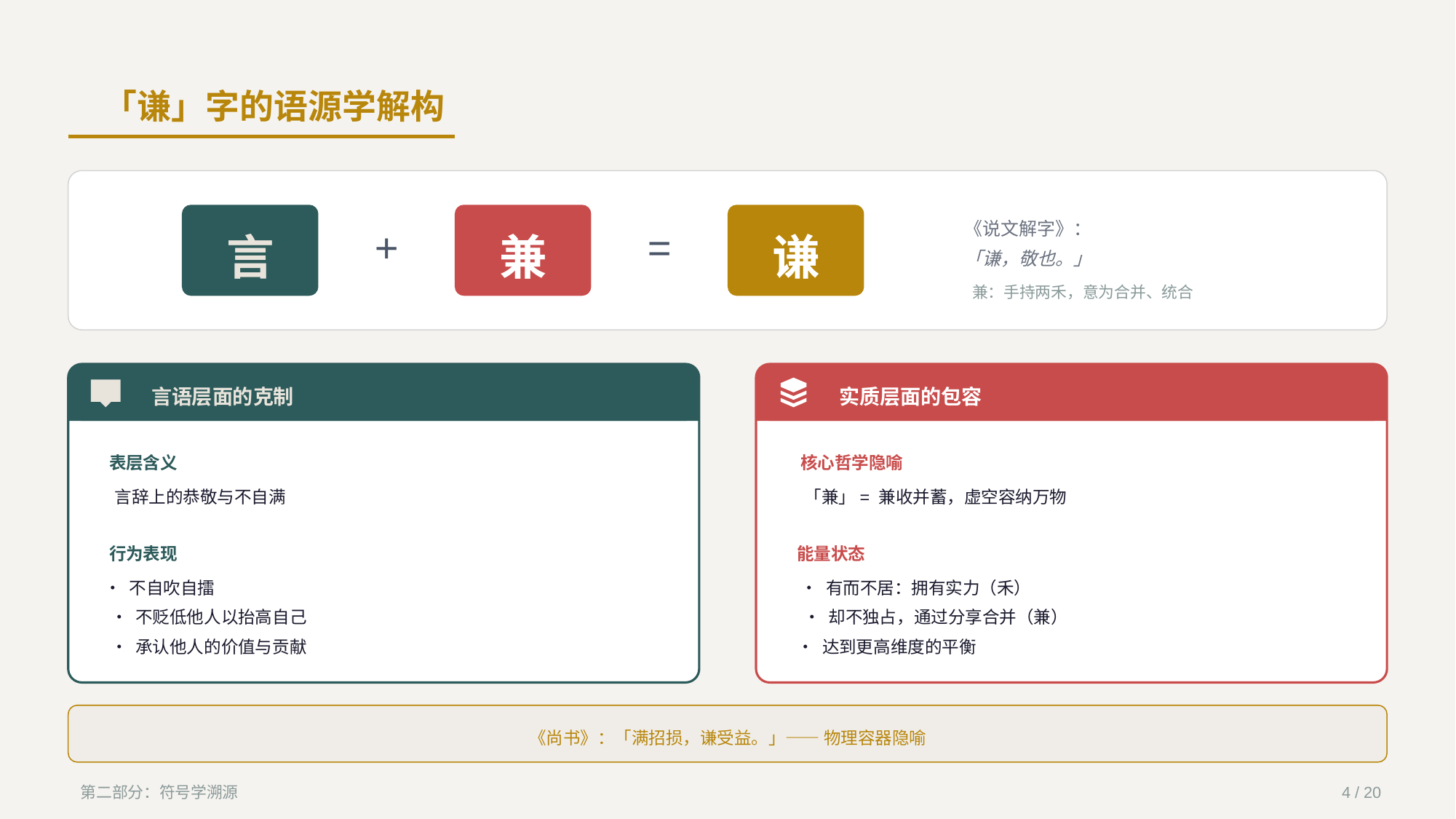

「谦」字的语源学解构

言

兼

谦
《说文解字》：
+
=
「谦，敬也。」
兼：手持两禾，意为合并、统合

言语层面的克制
实质层面的包容

表层含义
言辞上的恭敬与不自满
行为表现
• 不自吹自擂
• 不贬低他人以抬高自己
• 承认他人的价值与贡献
核心哲学隐喻
「兼」= 兼收并蓄，虚空容纳万物
能量状态
• 有而不居：拥有实力（禾）
• 却不独占，通过分享合并（兼）
• 达到更高维度的平衡

《尚书》：「满招损，谦受益。」—— 物理容器隐喻
第二部分：符号学溯源
4 / 20